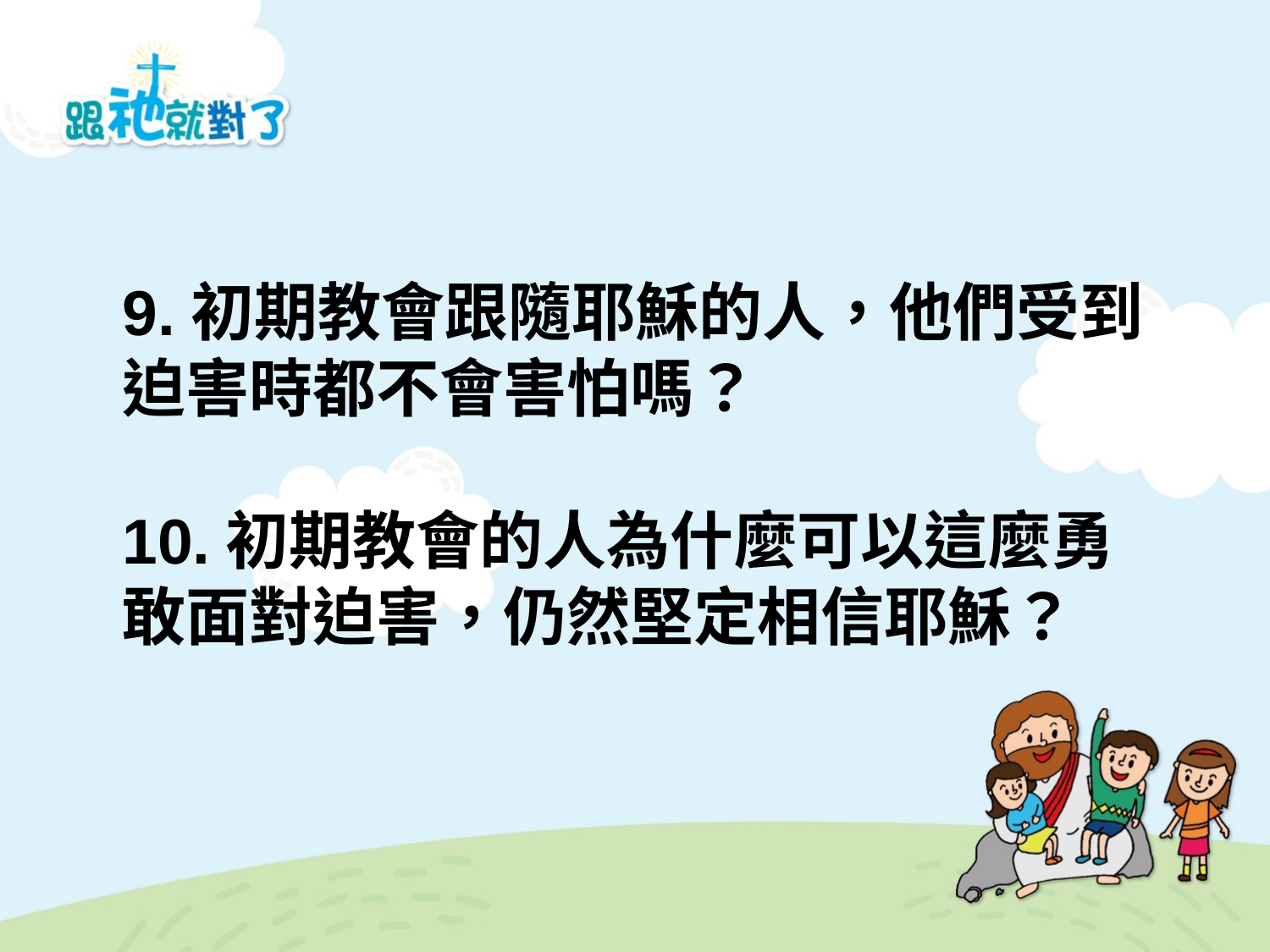

9.初期教會跟隨耶穌的人，他們受到迫害時都不會害怕嗎？

10.初期教會的人為什麼可以這麼勇敢面對迫害，仍然堅定相信耶穌？